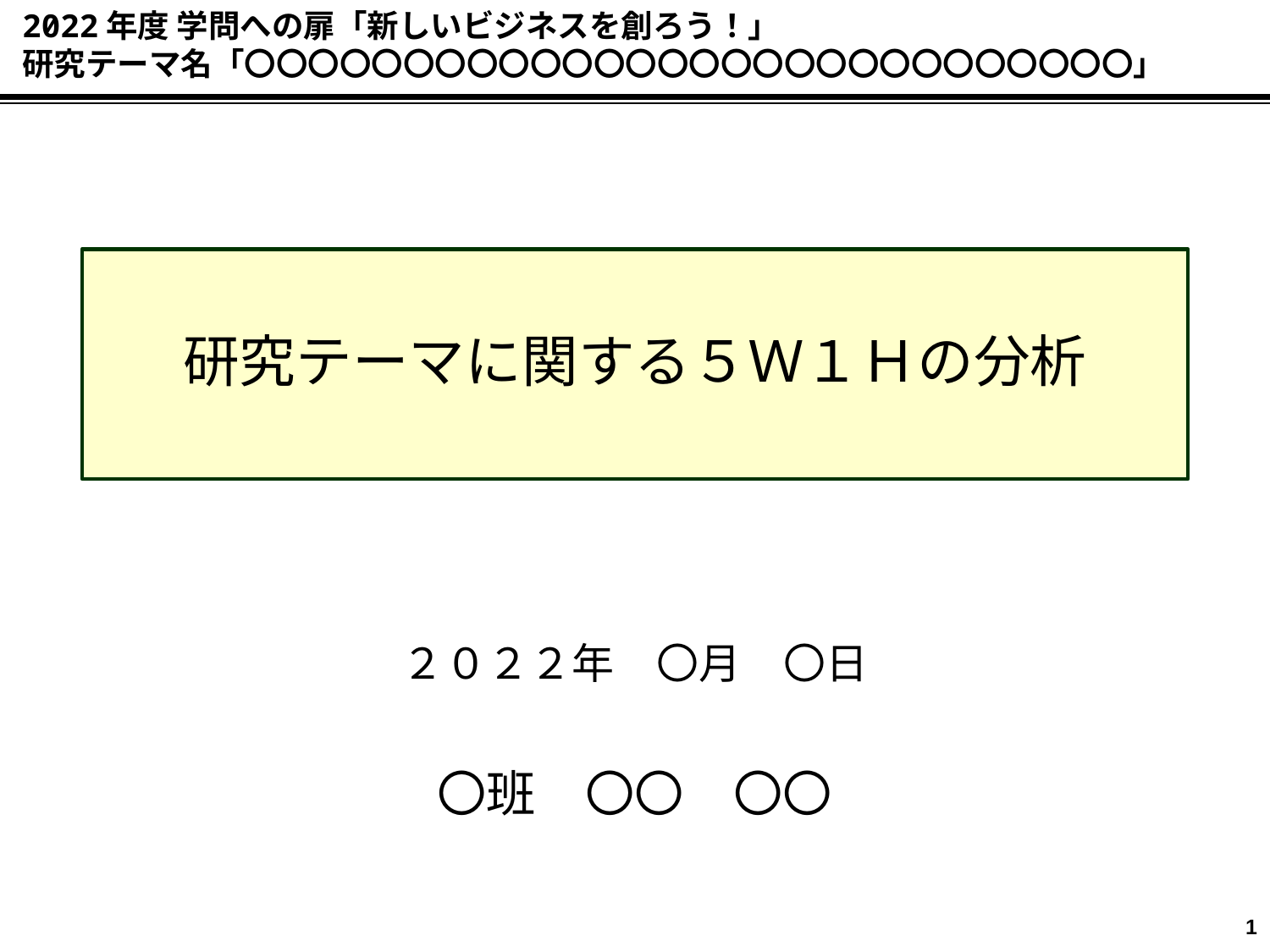

2022年度 学問への扉「新しいビジネスを創ろう！」
研究テーマ名「〇〇〇〇〇〇〇〇〇〇〇〇〇〇〇〇〇〇〇〇〇〇〇〇〇〇〇〇」
# 研究テーマに関する５Ｗ１Ｈの分析
２０２２年　〇月　〇日

〇班　〇〇　〇〇
1